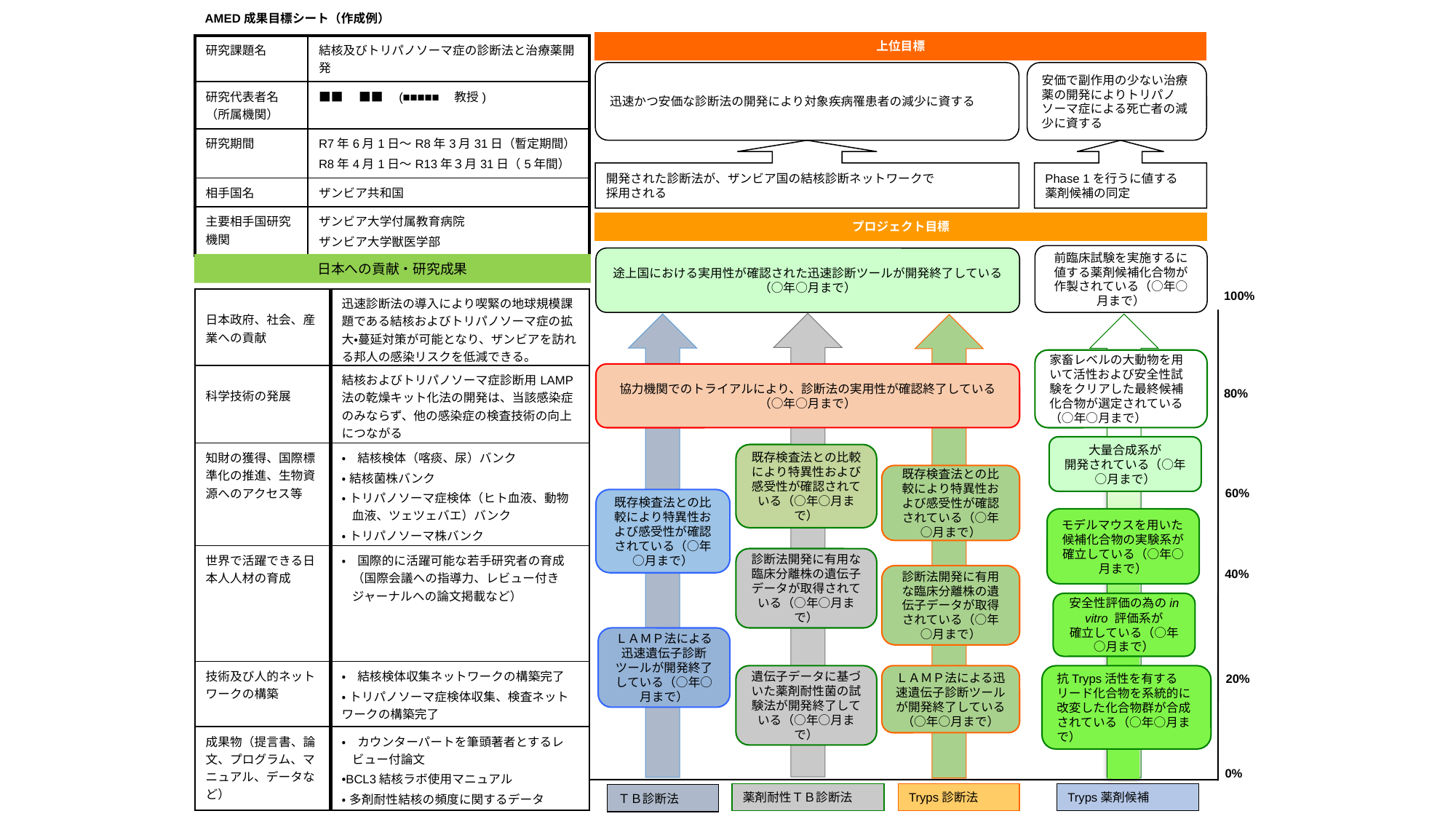

AMED成果目標シート（作成例）
上位目標
| 研究課題名 | 結核及びトリパノソーマ症の診断法と治療薬開発 |
| --- | --- |
| 研究代表者名 （所属機関） | ■■　■■　(■■■■■　教授) |
| 研究期間 | R7年6月1日〜R8年3月31日（暫定期間） R8年4月1日～R13年３月31日（5年間） |
| 相手国名 | ザンビア共和国 |
| 主要相手国研究機関 | ザンビア大学付属教育病院 ザンビア大学獣医学部 |
迅速かつ安価な診断法の開発により対象疾病罹患者の減少に資する
安価で副作用の少ない治療薬の開発によりトリパノソーマ症による死亡者の減少に資する

開発された診断法が、ザンビア国の結核診断ネットワークで
採用される

Phase 1を行うに値する
薬剤候補の同定

プロジェクト目標
前臨床試験を実施するに値する薬剤候補化合物が作製されている（○年○月まで）
途上国における実用性が確認された迅速診断ツールが開発終了している
（○年○月まで）
日本への貢献・研究成果
100%
| 日本政府、社会、産業への貢献 | 迅速診断法の導入により喫緊の地球規模課題である結核およびトリパノソーマ症の拡大•蔓延対策が可能となり、ザンビアを訪れる邦人の感染リスクを低減できる。 |
| --- | --- |
| 科学技術の発展 | 結核およびトリパノソーマ症診断用LAMP法の乾燥キット化法の開発は、当該感染症のみならず、他の感染症の検査技術の向上につながる |
| 知財の獲得、国際標準化の推進、生物資源へのアクセス等 | •結核検体（喀痰、尿）バンク •結核菌株バンク •トリパノソーマ症検体（ヒト血液、動物血液、ツェツェバエ）バンク •トリパノソーマ株バンク |
| 世界で活躍できる日本人人材の育成 | •国際的に活躍可能な若手研究者の育成（国際会議への指導力、レビュー付きジャーナルへの論文掲載など） |
| 技術及び人的ネットワークの構築 | •結核検体収集ネットワークの構築完了 •トリパノソーマ症検体収集、検査ネットワークの構築完了 |
| 成果物（提言書、論文、プログラム、マニュアル、データなど） | •カウンターパートを筆頭著者とするレビュー付論文 •BCL3結核ラボ使用マニュアル •多剤耐性結核の頻度に関するデータ |

家畜レベルの大動物を用いて活性および安全性試験をクリアした最終候補化合物が選定されている（○年○月まで）
協力機関でのトライアルにより、診断法の実用性が確認終了している（○年○月まで）
80%
大量合成系が
開発されている（○年○月まで）
既存検査法との比較により特異性および感受性が確認されている（○年○月まで）

既存検査法との比較により特異性および感受性が確認されている（○年○月まで）
60%
既存検査法との比較により特異性および感受性が確認されている（○年○月まで）
モデルマウスを用いた
候補化合物の実験系が確立している（○年○月まで）
診断法開発に有用な臨床分離株の遺伝子データが取得されている（○年○月まで）
40%
診断法開発に有用な臨床分離株の遺伝子データが取得されている（○年○月まで）
安全性評価の為のin vitro 評価系が
確立している（○年○月まで）
ＬＡＭＰ法による迅速遺伝子診断ツールが開発終了している（○年○月まで）
ＬＡＭＰ法による迅速遺伝子診断ツールが開発終了している（○年○月まで）
遺伝子データに基づいた薬剤耐性菌の試験法が開発終了している（○年○月まで）
抗Tryps活性を有するリード化合物を系統的に改変した化合物群が合成されている（○年○月まで）
20%

0%
薬剤耐性ＴＢ診断法
Tryps診断法
Tryps薬剤候補
ＴＢ診断法